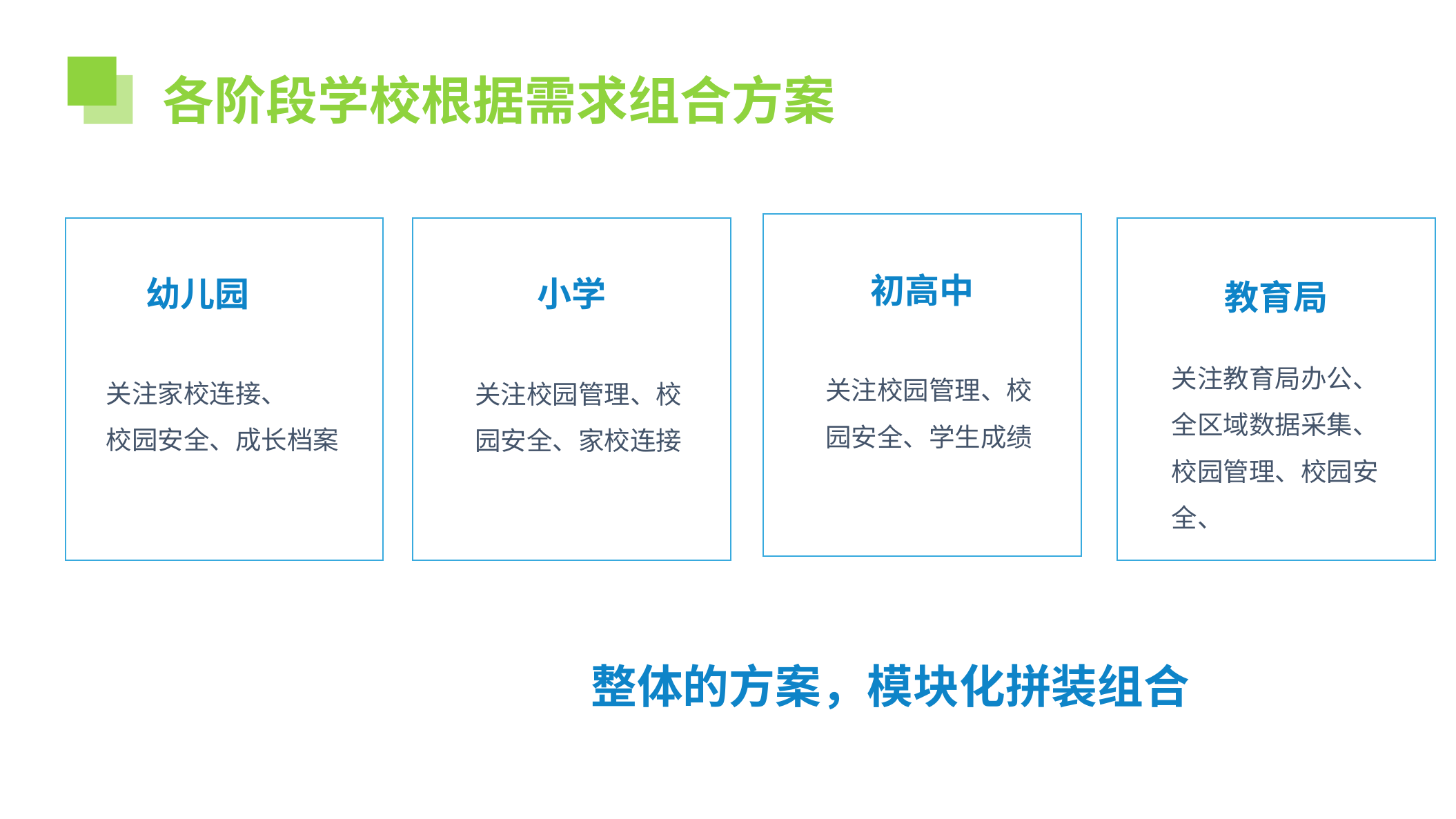

各阶段学校根据需求组合方案

初高中
幼儿园
小学
教育局
关注教育局办公、全区域数据采集、校园管理、校园安全、
关注校园管理、校园安全、学生成绩
关注家校连接、
校园安全、成长档案
关注校园管理、校园安全、家校连接
整体的方案，模块化拼装组合